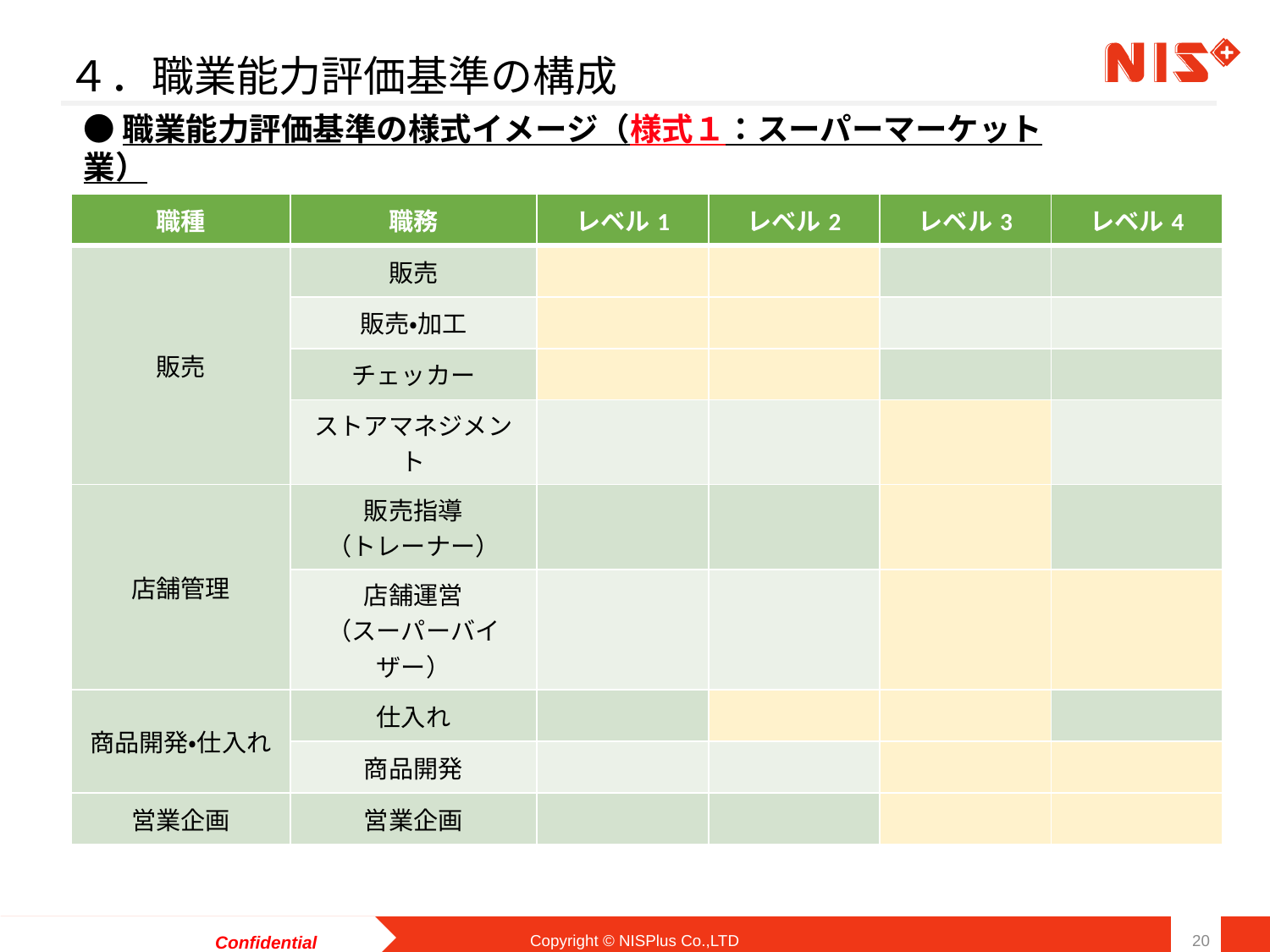

# ４．職業能力評価基準の構成
●職業能力評価基準の様式イメージ（様式１：スーパーマーケット業）
| 職種 | 職務 | レベル1 | レベル2 | レベル3 | レベル4 |
| --- | --- | --- | --- | --- | --- |
| 販売 | 販売 |  |  |  |  |
|  | 販売・加工 |  |  |  |  |
|  | チェッカー |  |  |  |  |
|  | ストアマネジメント |  |  |  |  |
| 店舗管理 | 販売指導 （トレーナー） |  |  |  |  |
|  | 店舗運営 （スーパーバイザー） |  |  |  |  |
| 商品開発・仕入れ | 仕入れ |  |  |  |  |
|  | 商品開発 |  |  |  |  |
| 営業企画 | 営業企画 |  |  |  |  |
Copyright © NISPlus Co.,LTD
20